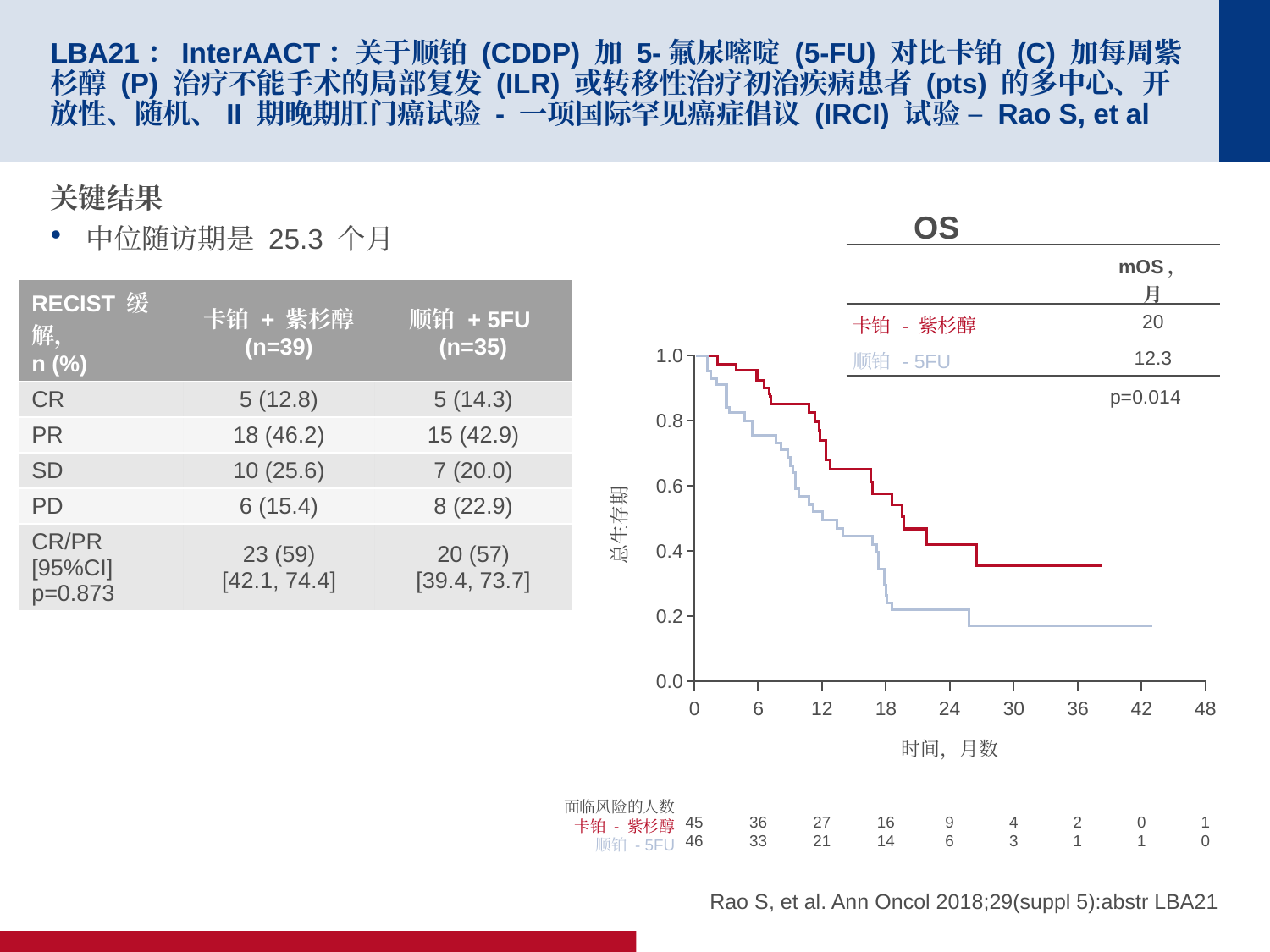

# LBA21：InterAACT：关于顺铂 (CDDP) 加 5-氟尿嘧啶 (5-FU) 对比卡铂 (C) 加每周紫杉醇 (P) 治疗不能手术的局部复发 (ILR) 或转移性治疗初治疾病患者 (pts) 的多中心、开放性、随机、II 期晚期肛门癌试验 - 一项国际罕见癌症倡议 (IRCI) 试验 – Rao S, et al
关键结果
中位随访期是 25.3 个月
OS
|  | mOS， 月 |
| --- | --- |
| 卡铂 - 紫杉醇 | 20 |
| 顺铂 - 5FU | 12.3 |
| RECIST 缓解， n (%) | 卡铂 + 紫杉醇 (n=39) | 顺铂 + 5FU (n=35) |
| --- | --- | --- |
| CR | 5 (12.8) | 5 (14.3) |
| PR | 18 (46.2) | 15 (42.9) |
| SD | 10 (25.6) | 7 (20.0) |
| PD | 6 (15.4) | 8 (22.9) |
| CR/PR [95%CI] p=0.873 | 23 (59) [42.1, 74.4] | 20 (57) [39.4, 73.7] |
1.0

p=0.014
0.8
0.6
总生存期
0.4
0.2
0.0
0
6
12
18
24
30
36
42
48
时间，月数
面临风险的人数
卡铂 - 紫杉醇
顺铂 - 5FU
45
46
36
33
27
21
16
14
9
6
4
3
2
1
0
1
1
0
Rao S, et al. Ann Oncol 2018;29(suppl 5):abstr LBA21